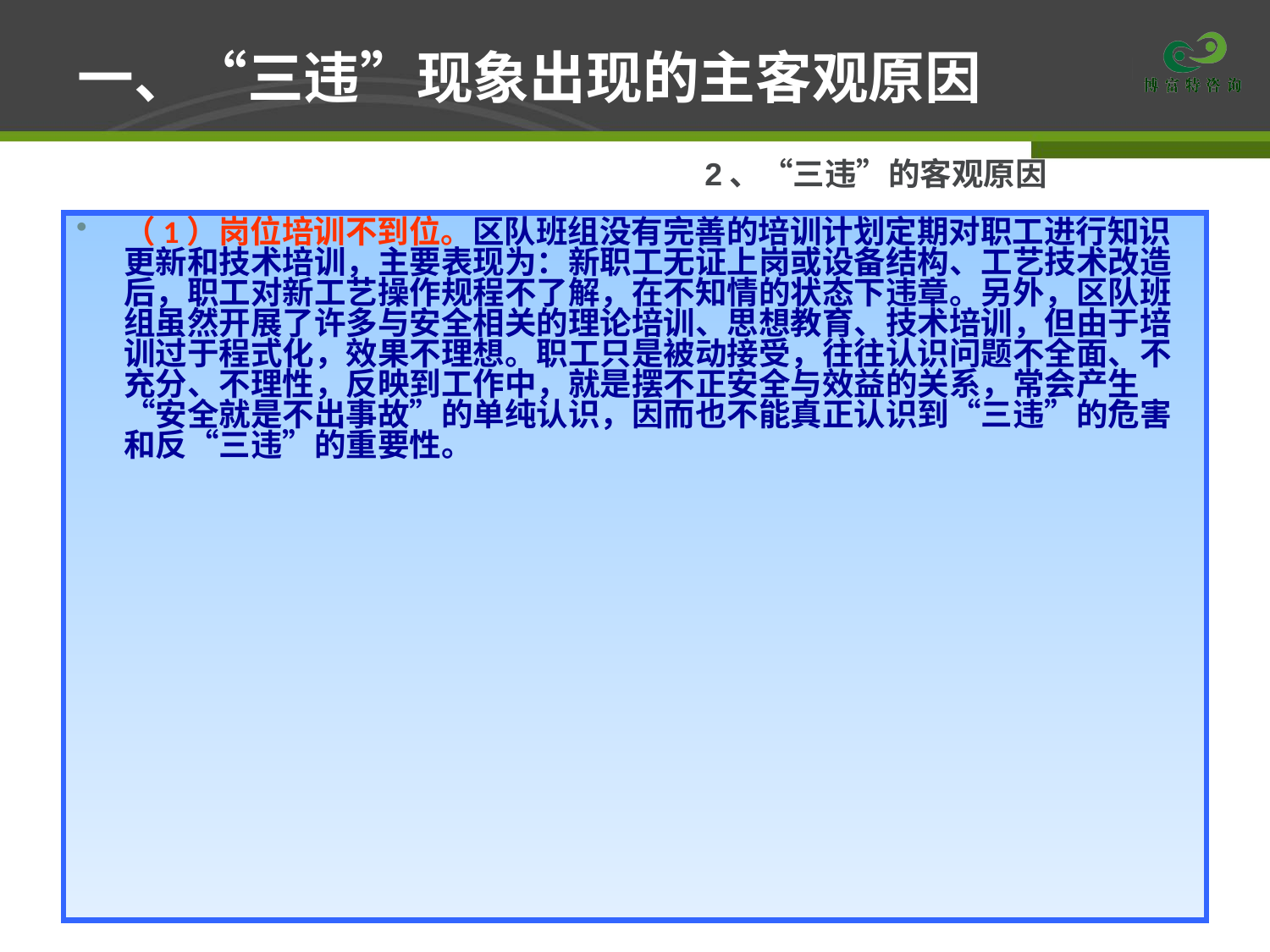

# 一、“三违”现象出现的主客观原因
2、“三违”的客观原因
（1）岗位培训不到位。区队班组没有完善的培训计划定期对职工进行知识更新和技术培训，主要表现为：新职工无证上岗或设备结构、工艺技术改造后，职工对新工艺操作规程不了解，在不知情的状态下违章。另外，区队班组虽然开展了许多与安全相关的理论培训、思想教育、技术培训，但由于培训过于程式化，效果不理想。职工只是被动接受，往往认识问题不全面、不充分、不理性，反映到工作中，就是摆不正安全与效益的关系，常会产生“安全就是不出事故”的单纯认识，因而也不能真正认识到“三违”的危害和反“三违”的重要性。
21